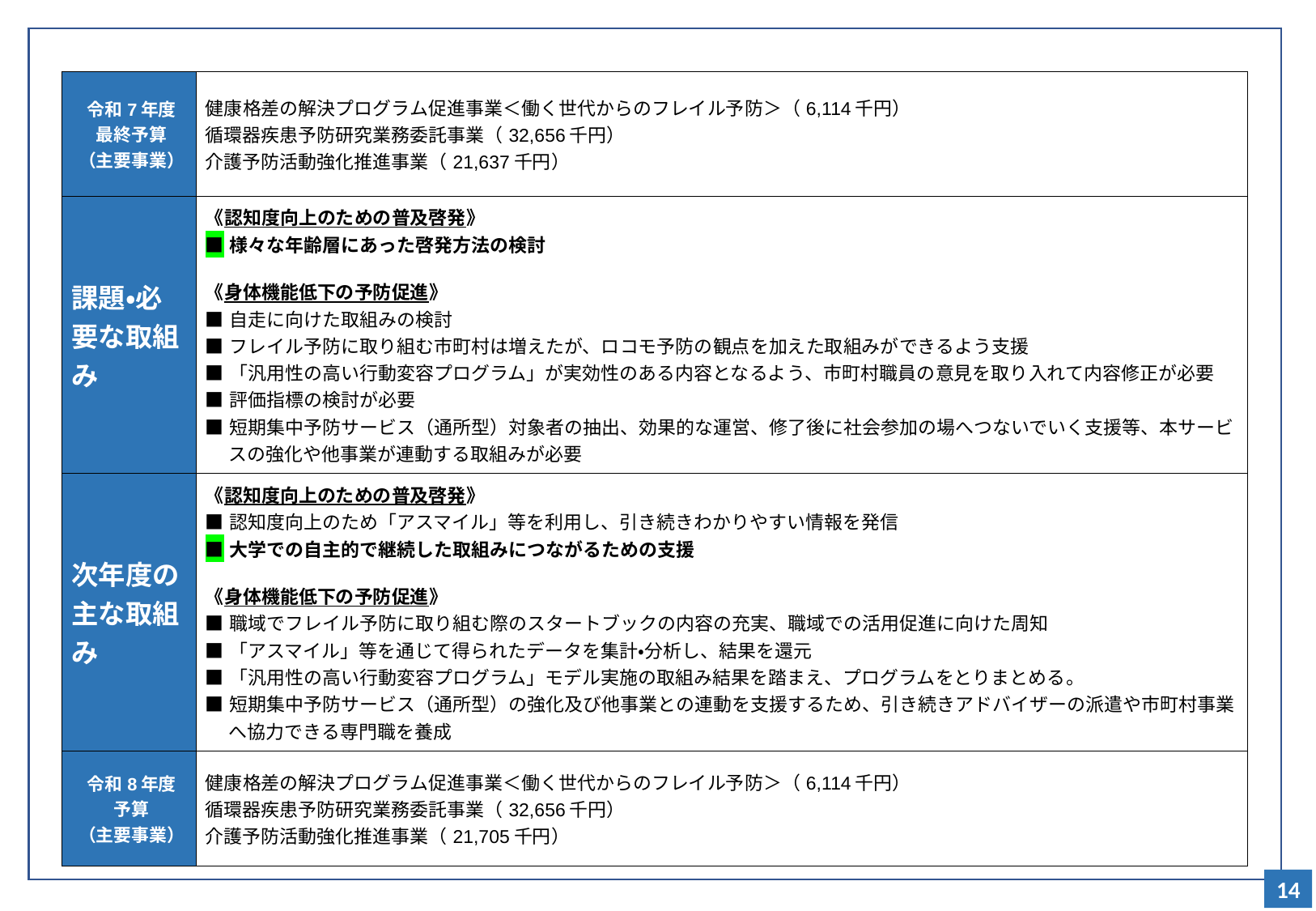

| 令和7年度 最終予算 （主要事業） | 健康格差の解決プログラム促進事業＜働く世代からのフレイル予防＞（6,114千円） 循環器疾患予防研究業務委託事業（32,656千円） 介護予防活動強化推進事業（21,637千円） |
| --- | --- |
| 課題・必要な取組み | 《認知度向上のための普及啓発》 ■様々な年齢層にあった啓発方法の検討 《身体機能低下の予防促進》 ■自走に向けた取組みの検討 ■フレイル予防に取り組む市町村は増えたが、ロコモ予防の観点を加えた取組みができるよう支援 ■「汎用性の高い行動変容プログラム」が実効性のある内容となるよう、市町村職員の意見を取り入れて内容修正が必要 ■評価指標の検討が必要 ■短期集中予防サービス（通所型）対象者の抽出、効果的な運営、修了後に社会参加の場へつないでいく支援等、本サービスの強化や他事業が連動する取組みが必要 |
| --- | --- |
| 次年度の主な取組み | 《認知度向上のための普及啓発》 ■認知度向上のため「アスマイル」等を利用し、引き続きわかりやすい情報を発信 ■大学での自主的で継続した取組みにつながるための支援 《身体機能低下の予防促進》 ■職域でフレイル予防に取り組む際のスタートブックの内容の充実、職域での活用促進に向けた周知 ■「アスマイル」等を通じて得られたデータを集計・分析し、結果を還元 ■「汎用性の高い行動変容プログラム」モデル実施の取組み結果を踏まえ、プログラムをとりまとめる。 ■短期集中予防サービス（通所型）の強化及び他事業との連動を支援するため、引き続きアドバイザーの派遣や市町村事業へ協力できる専門職を養成 |
| 令和8年度 予算 （主要事業） | 健康格差の解決プログラム促進事業＜働く世代からのフレイル予防＞（6,114千円） 循環器疾患予防研究業務委託事業（32,656千円） 介護予防活動強化推進事業（21,705千円） |
14